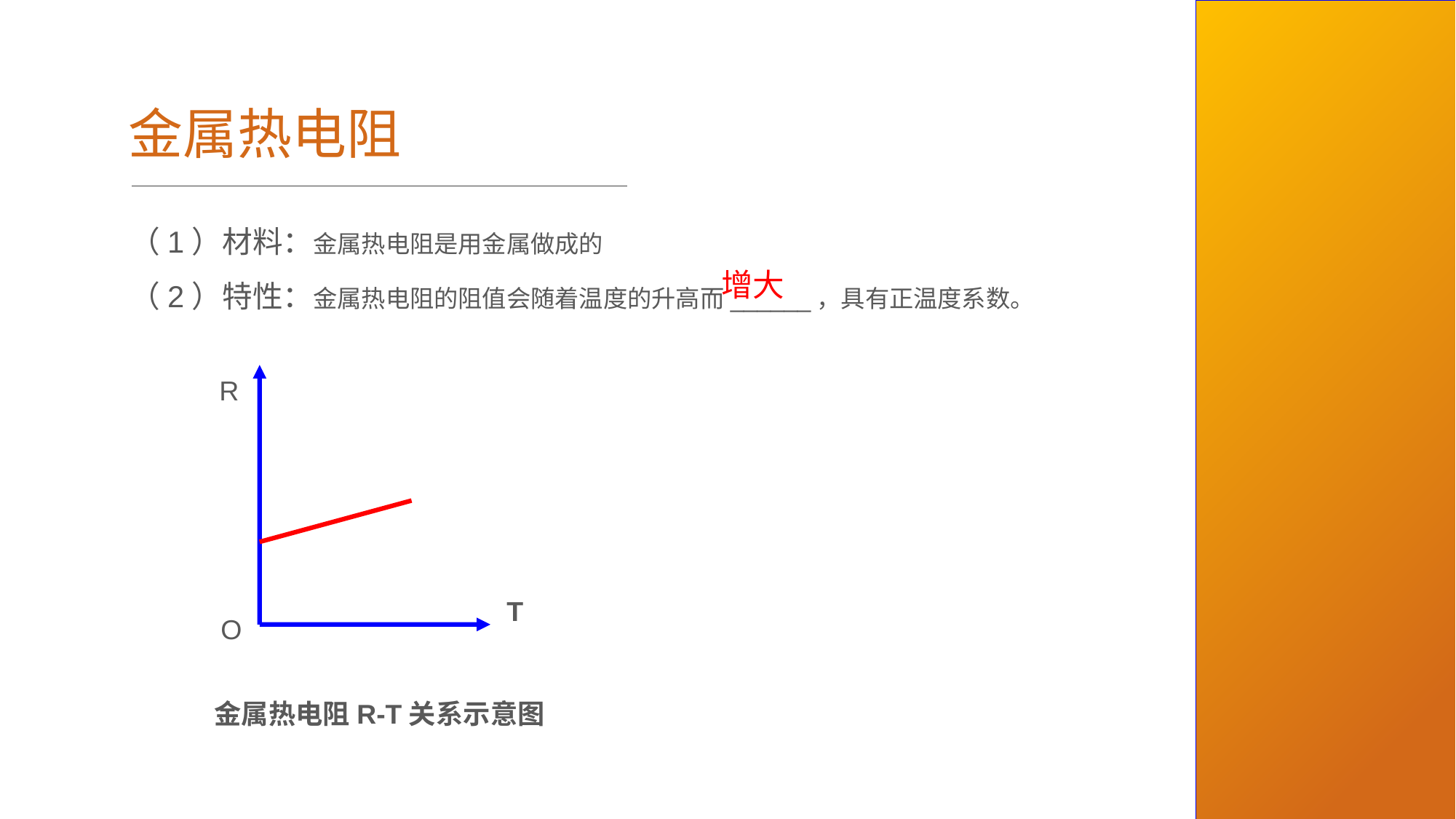

BY YUSHEN
金属热电阻
（1）材料：金属热电阻是用金属做成的
（2）特性：金属热电阻的阻值会随着温度的升高而______，具有正温度系数。
增大

R

T

O
金属热电阻R-T关系示意图